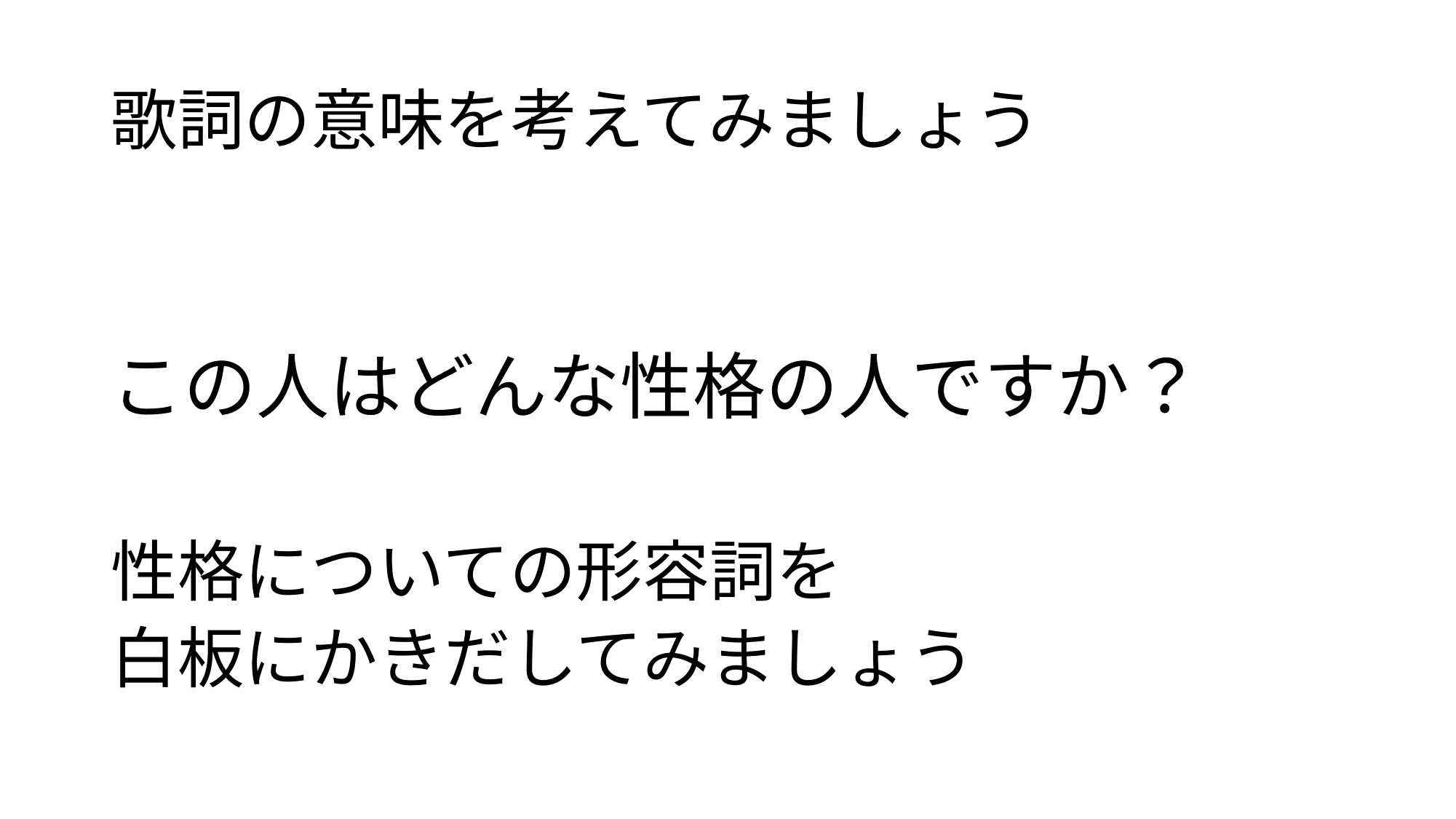

# 歌詞の意味を考えてみましょう

この人はどんな性格の人ですか？

性格についての形容詞を
白板にかきだしてみましょう